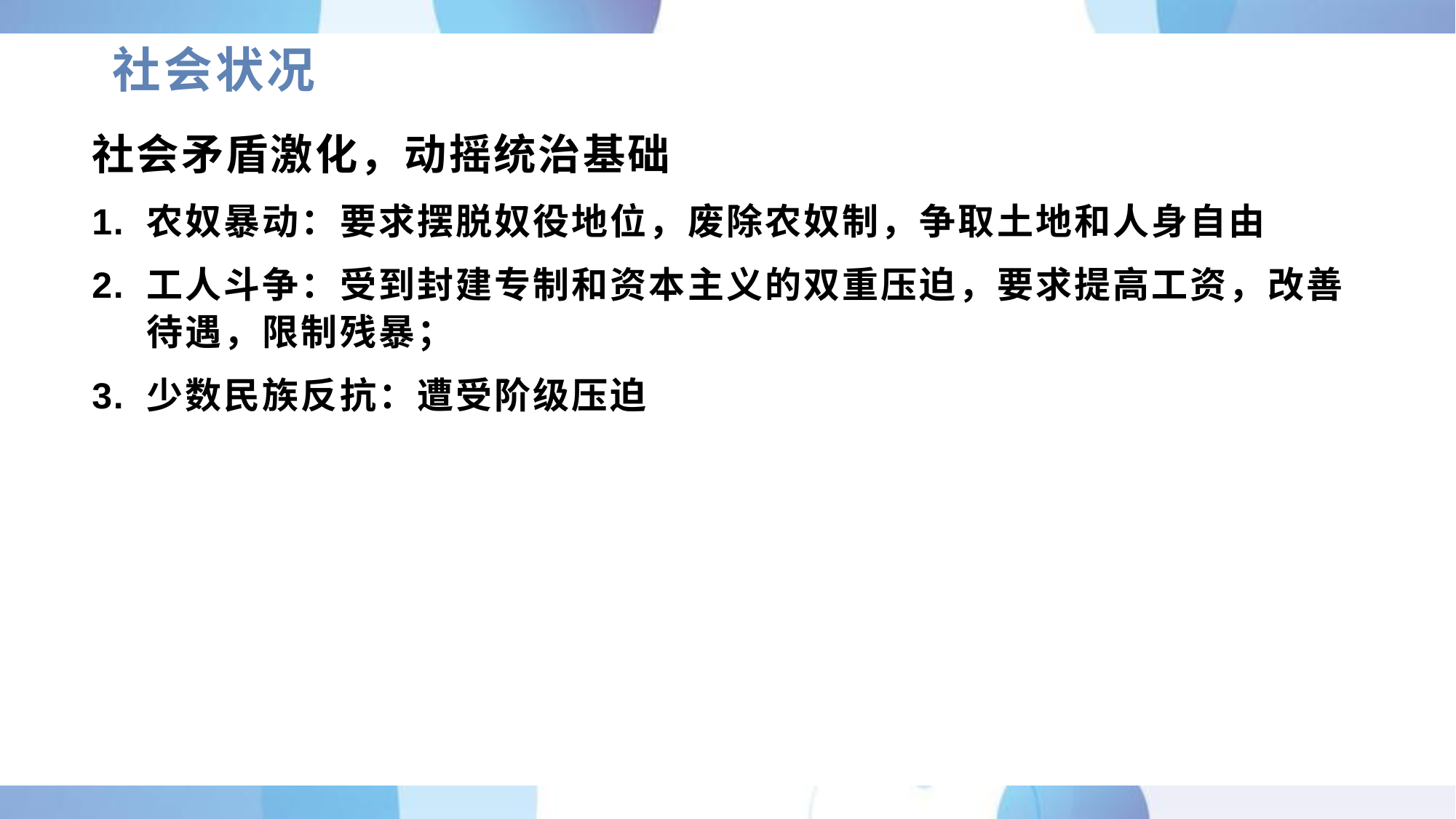

# 社会状况
社会矛盾激化，动摇统治基础
农奴暴动：要求摆脱奴役地位，废除农奴制，争取土地和人身自由
工人斗争：受到封建专制和资本主义的双重压迫，要求提高工资，改善待遇，限制残暴；
少数民族反抗：遭受阶级压迫